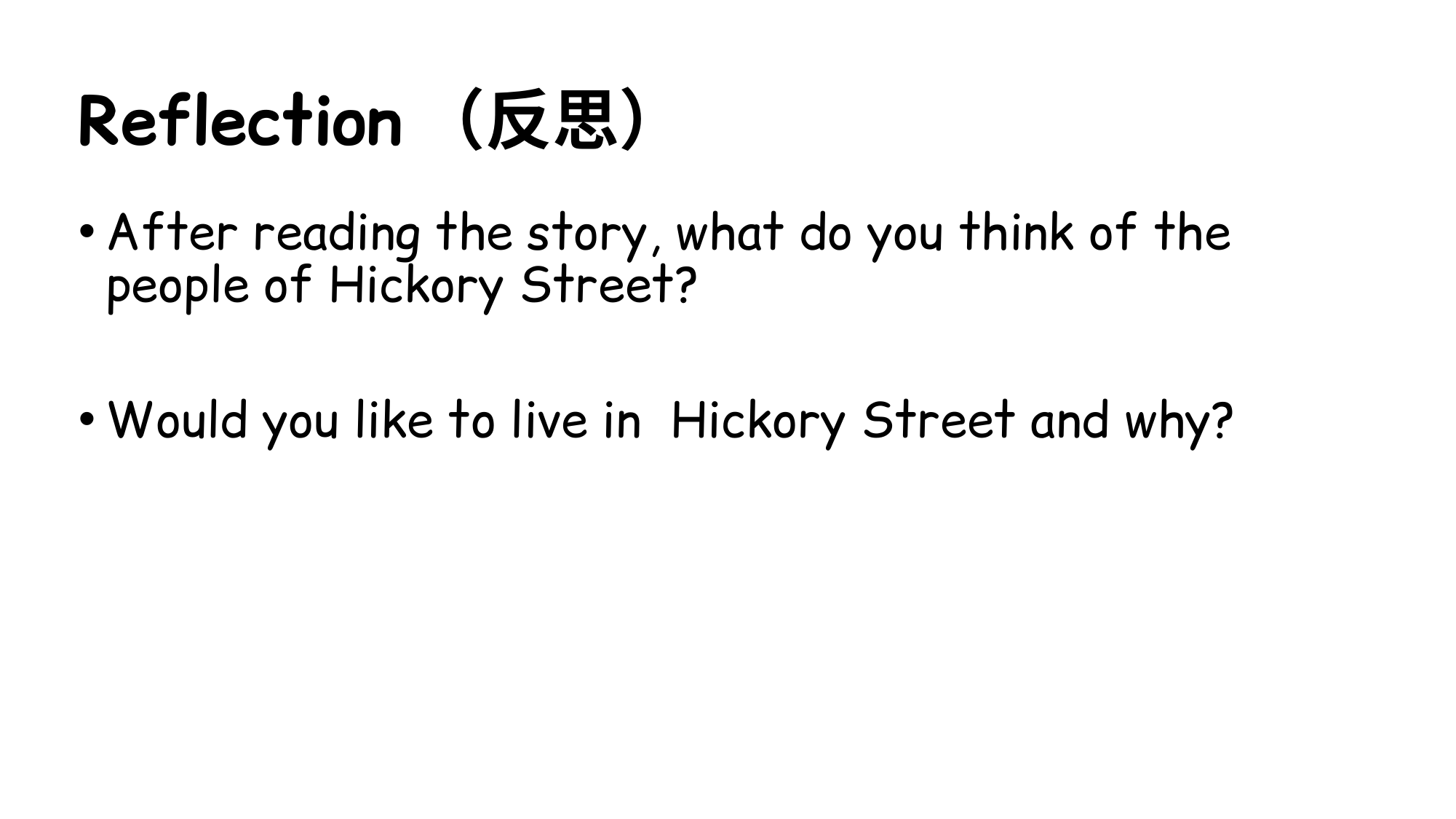

# Reflection（反思）
After reading the story, what do you think of the people of Hickory Street?

Would you like to live in  Hickory Street and why?